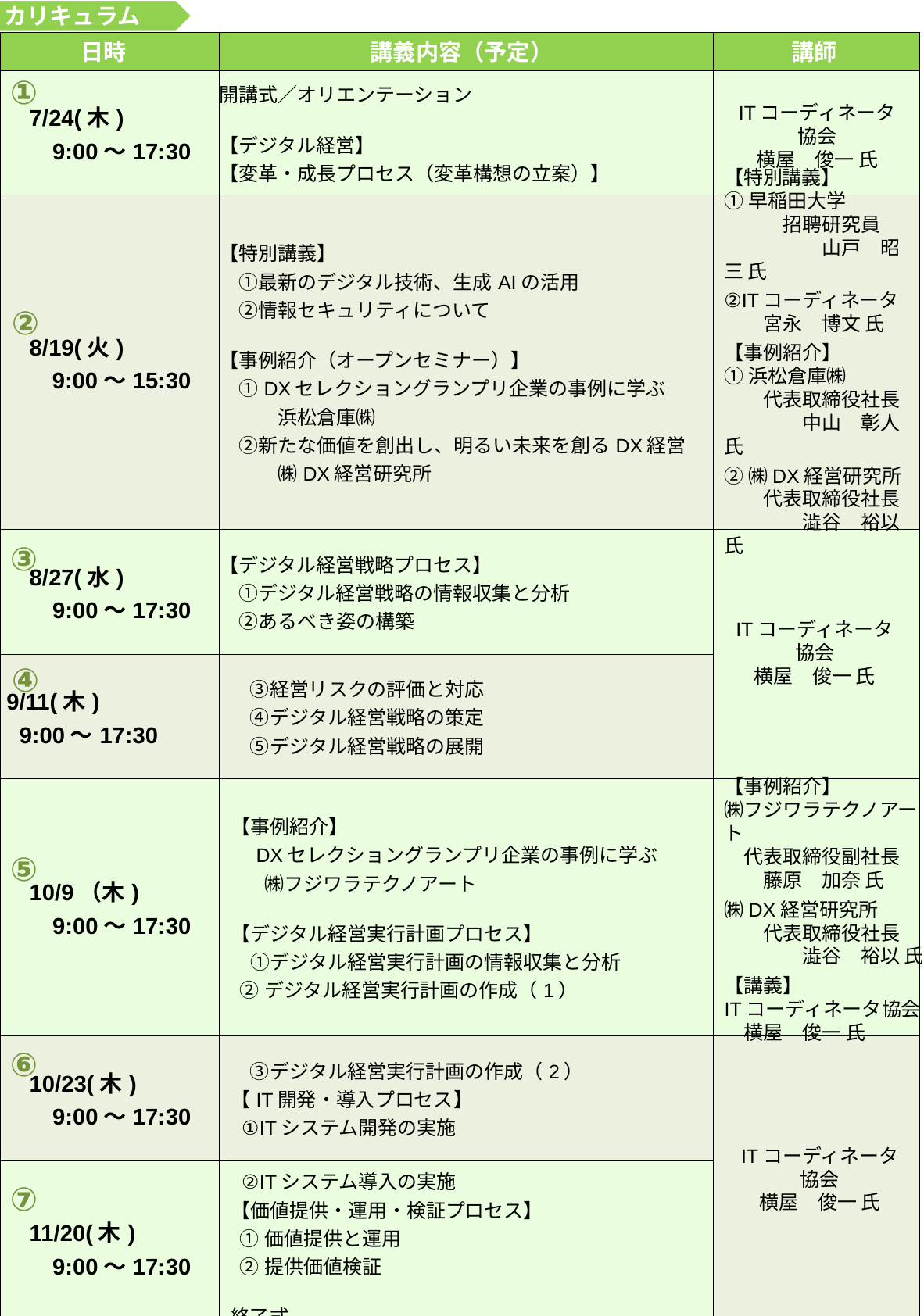

カリキュラム

日時
講義内容（予定）
講師
|  |  |  |
| --- | --- | --- |
| 7/24(木) 　　9:00～17:30 | 開講式／オリエンテーション 【デジタル経営】 【変革・成長プロセス（変革構想の立案）】 |  |
| 8/19(火) 　　9:00～15:30 | 【特別講義】 　①最新のデジタル技術、生成AIの活用 　②情報セキュリティについて 【事例紹介（オープンセミナー）】 　①DXセレクショングランプリ企業の事例に学ぶ 　　　浜松倉庫㈱ 　②新たな価値を創出し、明るい未来を創るDX経営 　　　㈱DX経営研究所 |  |
| 8/27(水) 　　9:00～17:30 | 【デジタル経営戦略プロセス】 　①デジタル経営戦略の情報収集と分析 　②あるべき姿の構築 |  |
| 9/11(木)　 9:00～17:30 | ③経営リスクの評価と対応 　④デジタル経営戦略の策定 　⑤デジタル経営戦略の展開 |  |
| 10/9（木) 　　9:00～17:30 | 【事例紹介】 　DXセレクショングランプリ企業の事例に学ぶ 　㈱フジワラテクノアート 【デジタル経営実行計画プロセス】 　①デジタル経営実行計画の情報収集と分析 ②デジタル経営実行計画の作成（1） |  |
| 10/23(木) 　　9:00～17:30 | ③デジタル経営実行計画の作成（2） 【IT開発・導入プロセス】 ①ITシステム開発の実施 |  |
| 11/20(木) 　　9:00～17:30 | ②ITシステム導入の実施 【価値提供・運用・検証プロセス】 ①価値提供と運用 ②提供価値検証 終了式 |  |
①
ITコーディネータ協会
横屋　俊一 氏
【特別講義】
①早稲田大学
　　　招聘研究員
　　　　　山戸　昭三 氏

②ITコーディネータ
　　宮永　博文 氏

【事例紹介】
①浜松倉庫㈱
　　代表取締役社長
　　　　中山　彰人 氏

②㈱DX経営研究所
　　代表取締役社長
　　　　澁谷　裕以 氏

②
③
ITコーディネータ協会
横屋　俊一 氏
④
【事例紹介】
㈱フジワラテクノアート
　代表取締役副社長
　　藤原　加奈 氏

㈱DX経営研究所
　　代表取締役社長
　　　　澁谷　裕以 氏

【講義】
ITコーディネータ協会
　横屋　俊一 氏
⑤
⑥
ITコーディネータ協会
横屋　俊一 氏
⑦